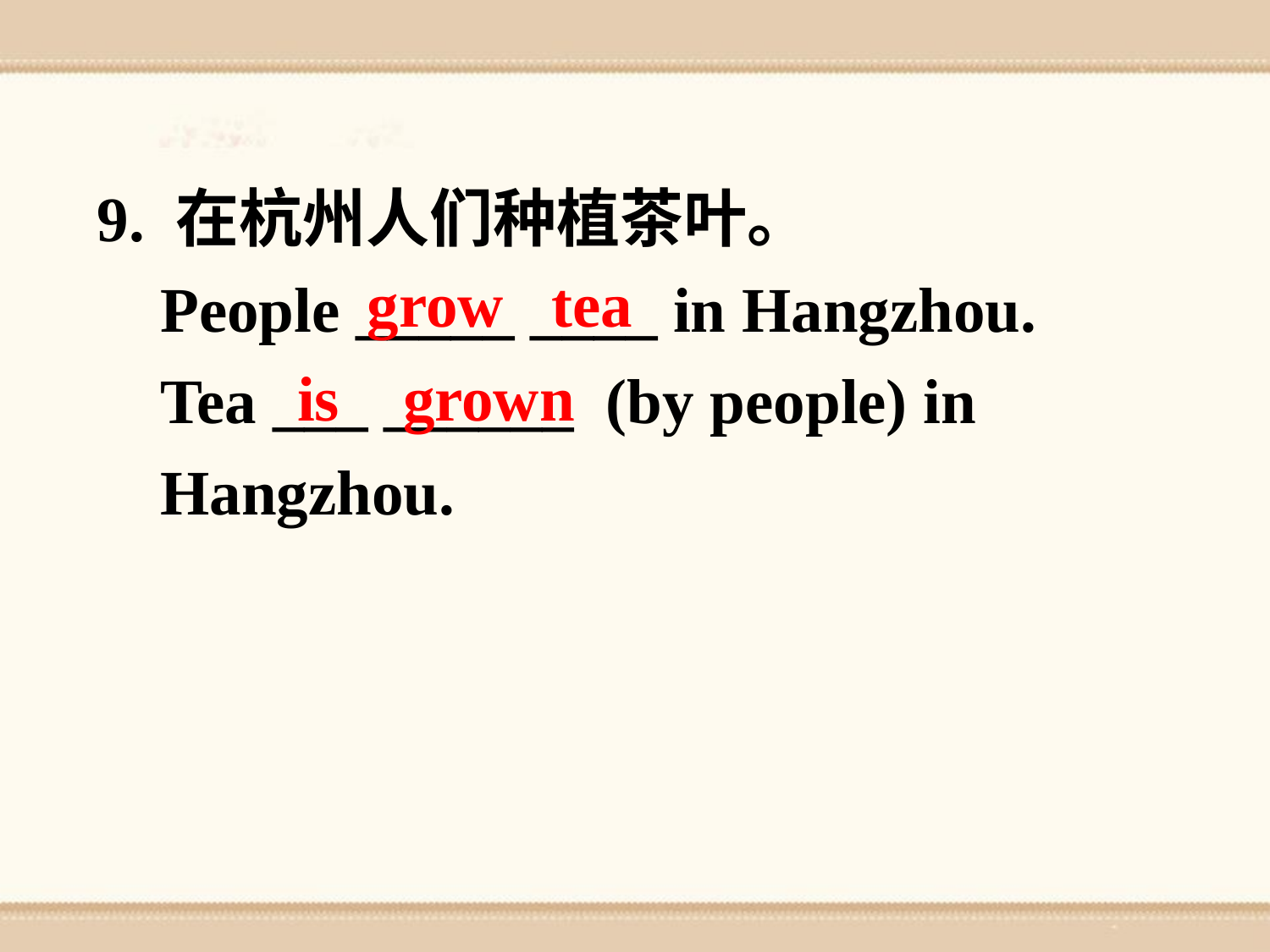

9. 在杭州人们种植茶叶。
    People _____ ____ in Hangzhou.
    Tea ___ ______  (by people) in
    Hangzhou.
grow   tea
is    grown